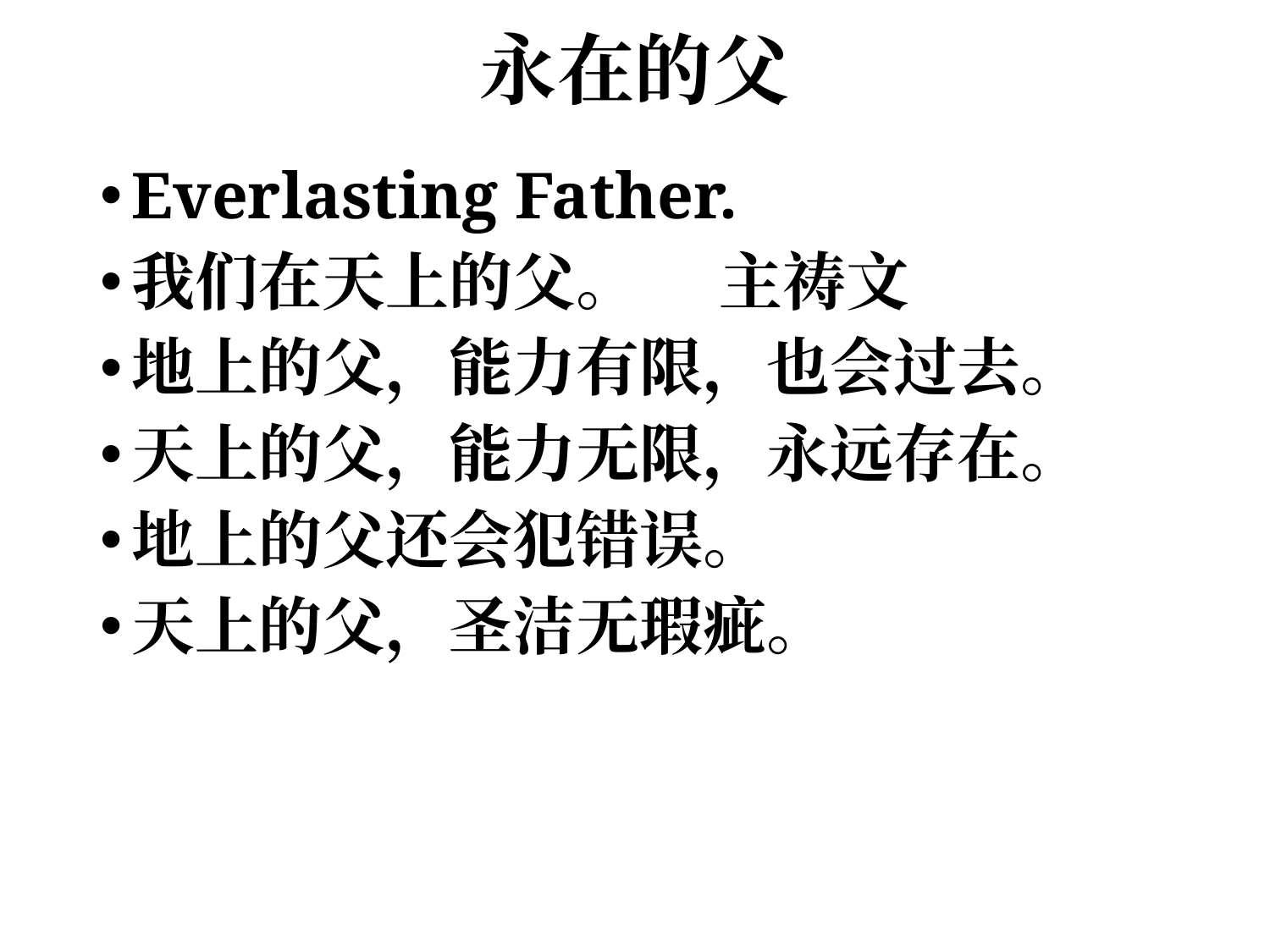

# 永在的父
Everlasting Father.
我们在天上的父。     主祷文
地上的父，能力有限，也会过去。
天上的父，能力无限，永远存在。
地上的父还会犯错误。
天上的父，圣洁无瑕疵。